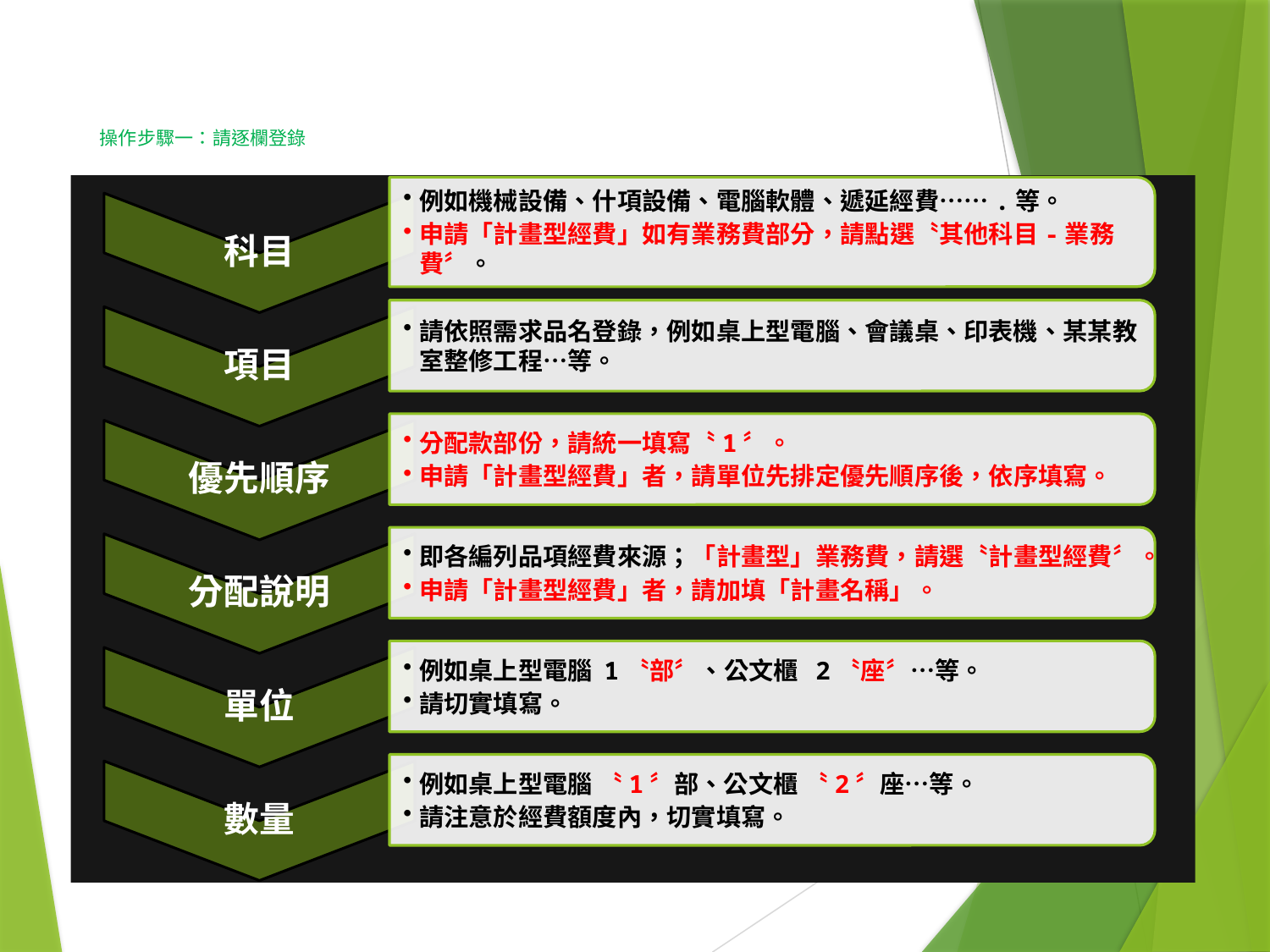

操作步驟一：請逐欄登錄
科目
例如機械設備、什項設備、電腦軟體、遞延經費…….等。
申請「計畫型經費」如有業務費部分，請點選〝其他科目-業務費〞。
項目
請依照需求品名登錄，例如桌上型電腦、會議桌、印表機、某某教室整修工程…等。
優先順序
分配款部份，請統一填寫〝1〞。
申請「計畫型經費」者，請單位先排定優先順序後，依序填寫。
分配說明
即各編列品項經費來源；「計畫型」業務費，請選〝計畫型經費〞。
申請「計畫型經費」者，請加填「計畫名稱」。
單位
例如桌上型電腦 1〝部〞、公文櫃  2〝座〞…等。
請切實填寫。
數量
例如桌上型電腦 〝1〞部、公文櫃 〝2〞座…等。
請注意於經費額度內，切實填寫。